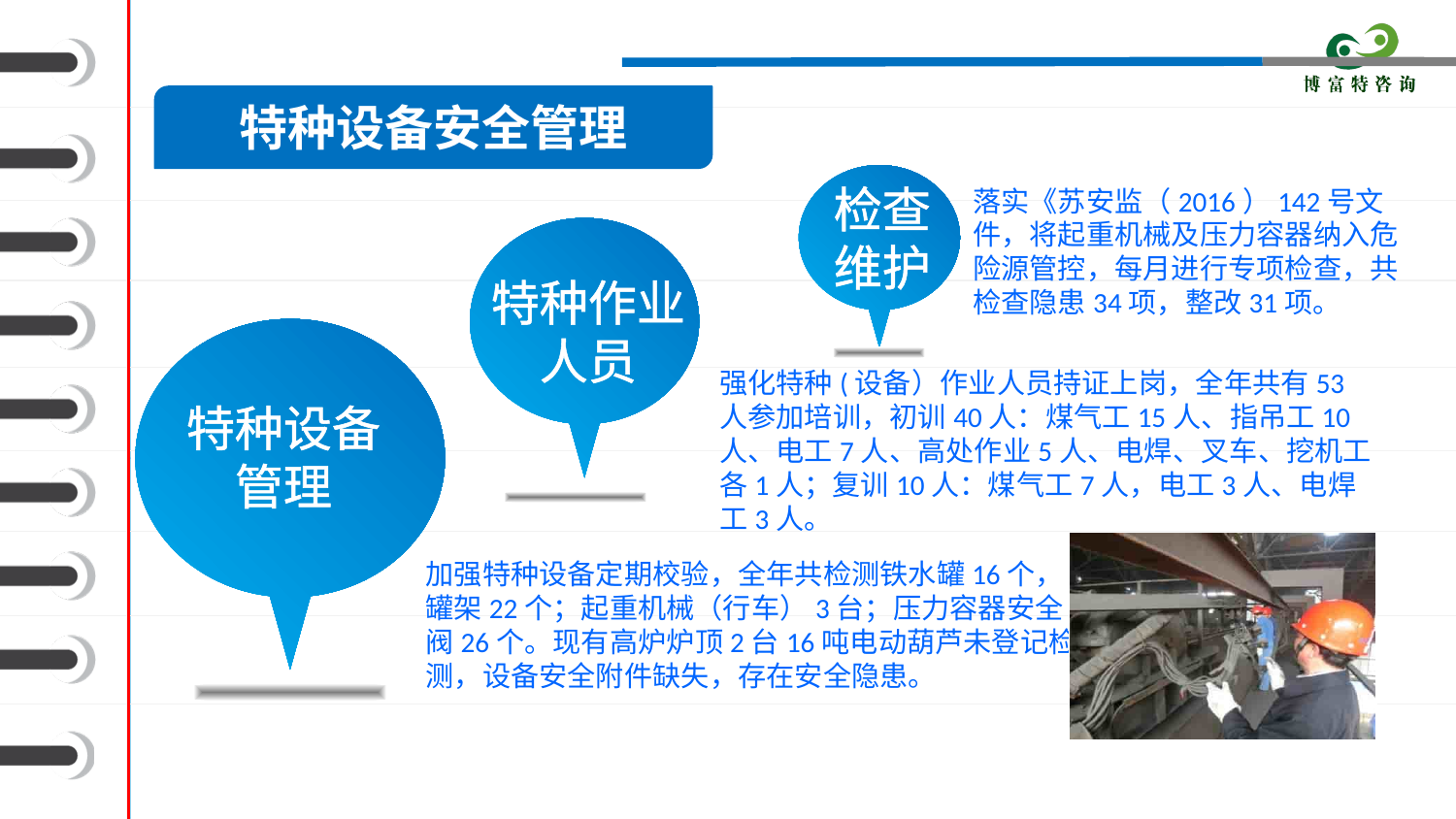

特种设备安全管理

检查
维护

落实《苏安监（2016）142号文件，将起重机械及压力容器纳入危险源管控，每月进行专项检查，共检查隐患34项，整改31项。

特种作业
人员

强化特种(设备）作业人员持证上岗，全年共有53人参加培训，初训40人：煤气工15人、指吊工10人、电工7人、高处作业5人、电焊、叉车、挖机工各1人；复训10人：煤气工7人，电工3人、电焊工3人。
特种设备管理

加强特种设备定期校验，全年共检测铁水罐16个，罐架22个；起重机械（行车）3台；压力容器安全阀26个。现有高炉炉顶2台16吨电动葫芦未登记检测，设备安全附件缺失，存在安全隐患。